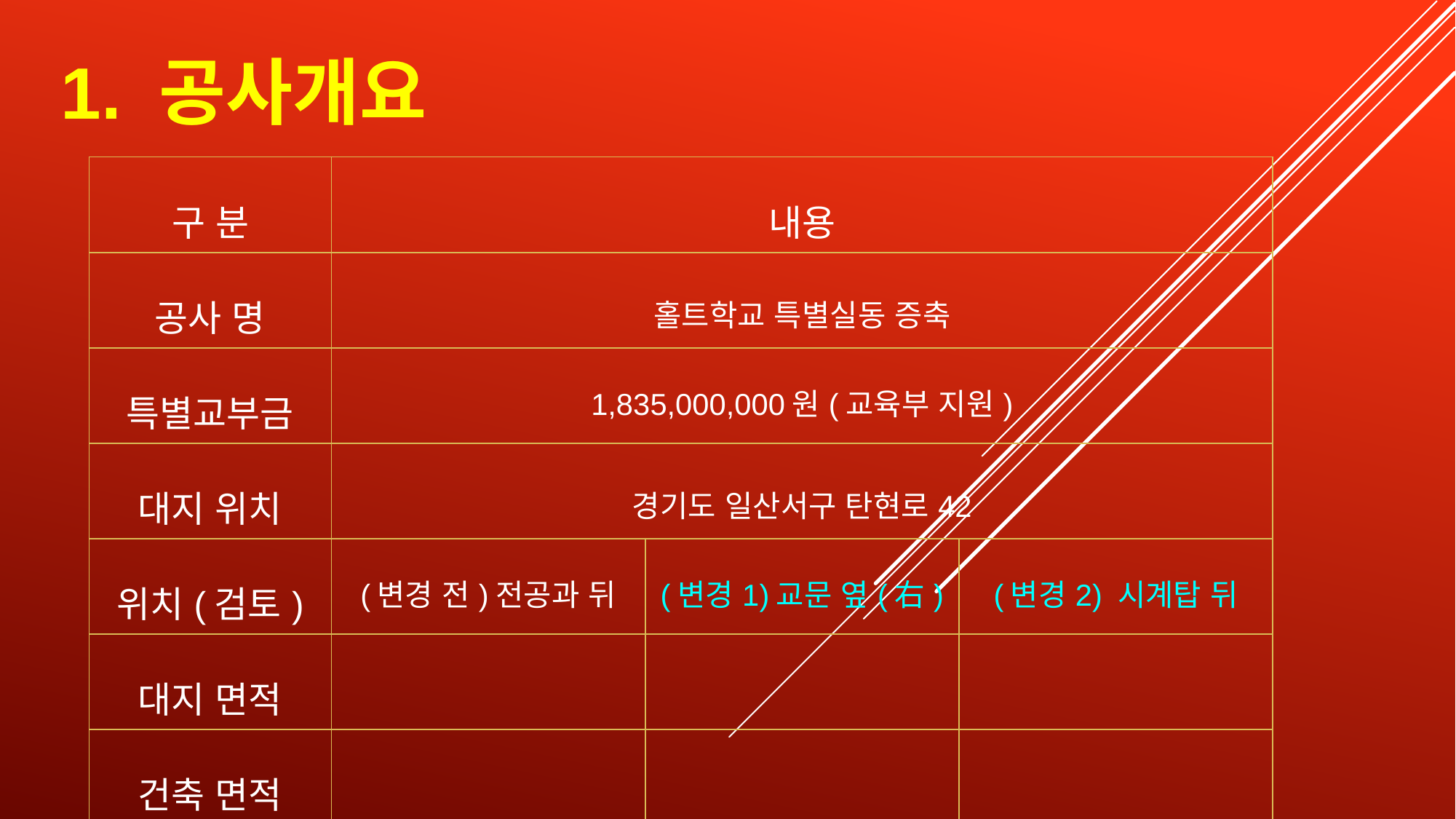

# 1. 공사개요
| 구 분 | 내용 |  |  |
| --- | --- | --- | --- |
| 공사 명 | 홀트학교 특별실동 증축 |  |  |
| 특별교부금 | 1,835,000,000원(교육부 지원) |  |  |
| 대지 위치 | 경기도 일산서구 탄현로42 |  |  |
| 위치(검토) | (변경 전)전공과 뒤 | (변경1)교문 옆(右) | (변경2) 시계탑 뒤 |
| 대지 면적 |  |  |  |
| 건축 면적 |  |  |  |
| 건축규모 | 지상 2~3층, (지하1층?) |  |  |